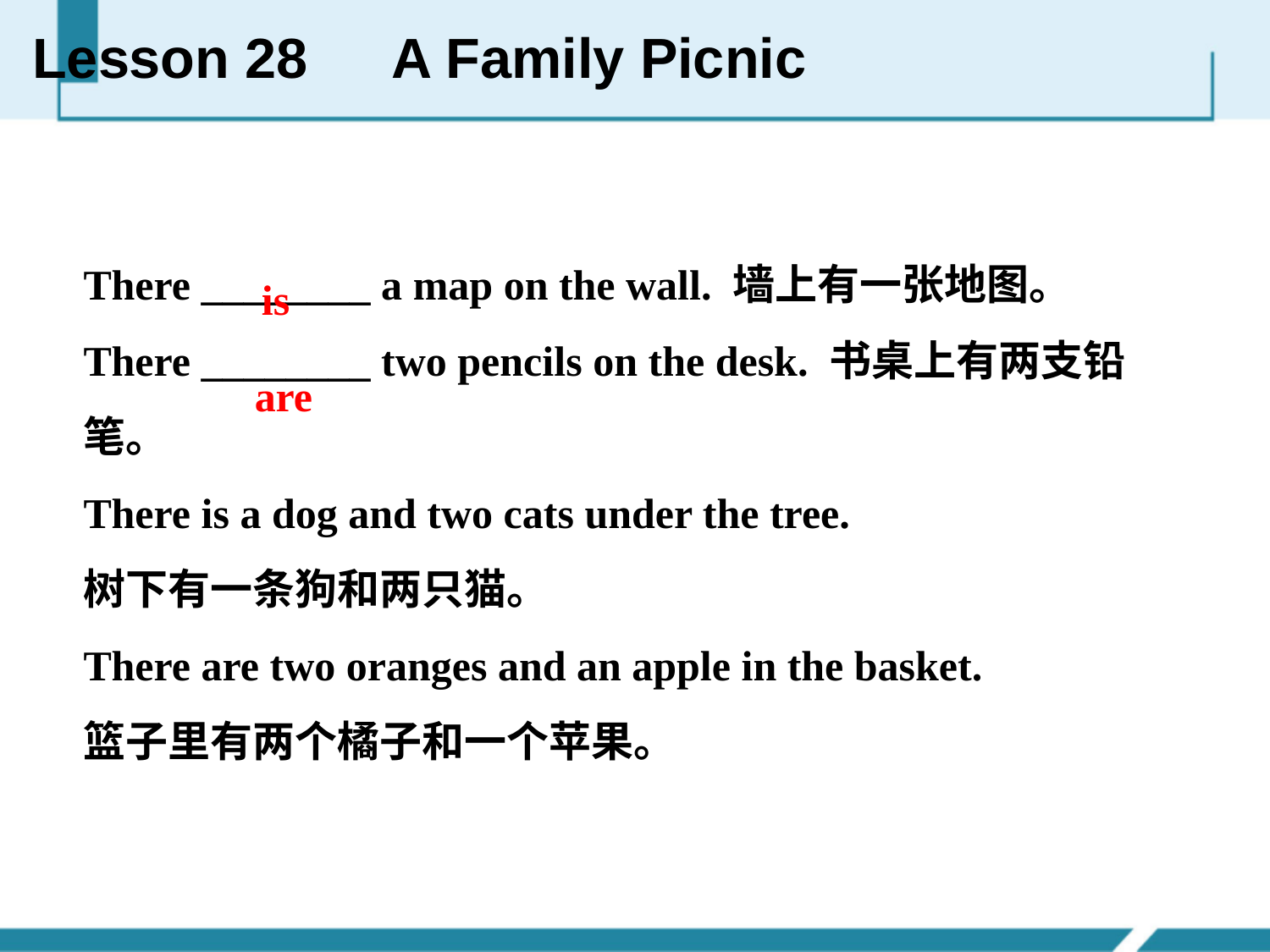

Lesson 28　A Family Picnic
is
There ________ a map on the wall. 墙上有一张地图。
There ________ two pencils on the desk. 书桌上有两支铅笔。
There is a dog and two cats under the tree.
树下有一条狗和两只猫。
There are two oranges and an apple in the basket.
篮子里有两个橘子和一个苹果。
are